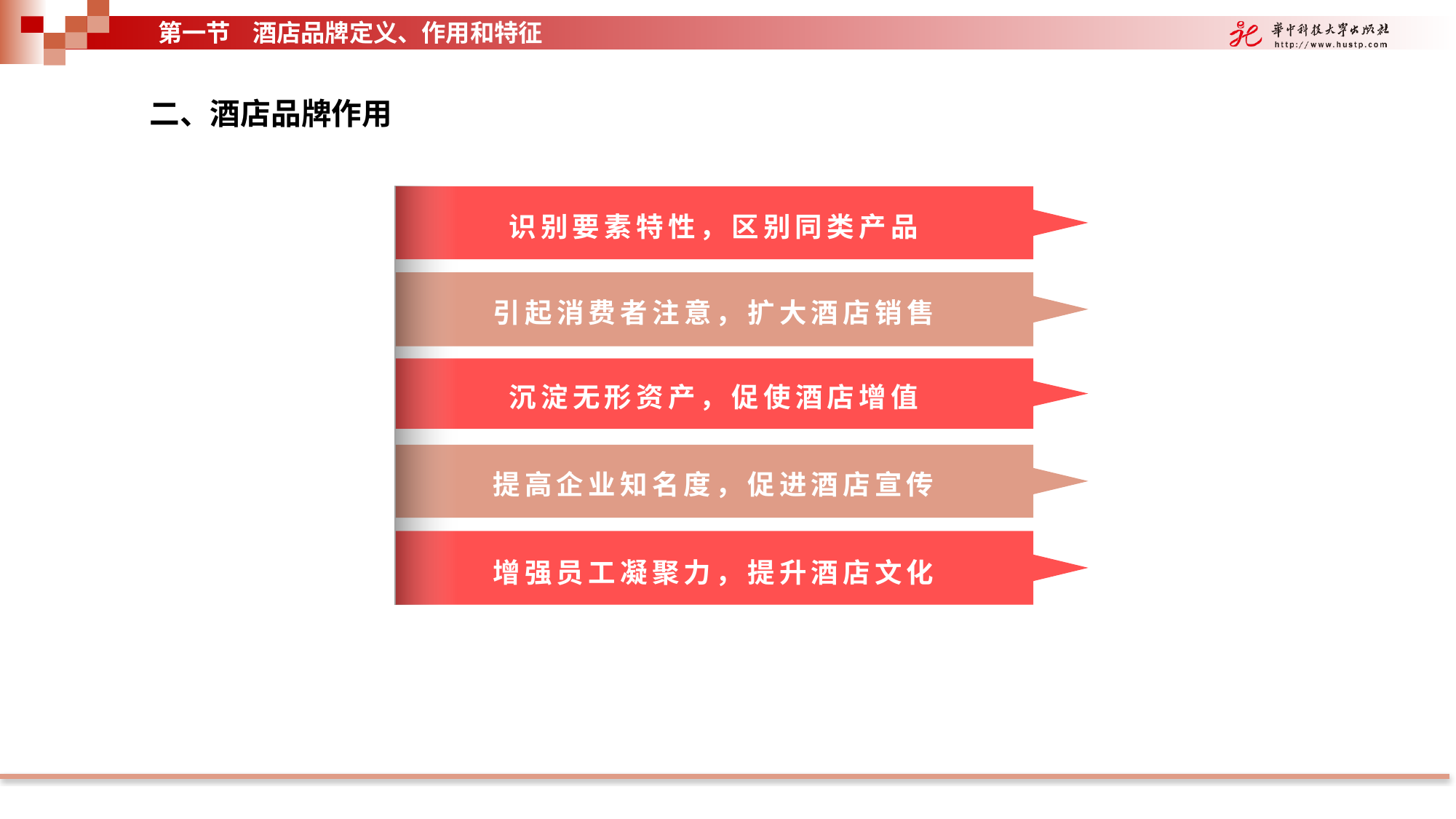

第一节    酒店品牌定义、作用和特征
二、酒店品牌作用

识别要素特性，区别同类产品
引起消费者注意，扩大酒店销售

沉淀无形资产，促使酒店增值

提高企业知名度，促进酒店宣传

增强员工凝聚力，提升酒店文化